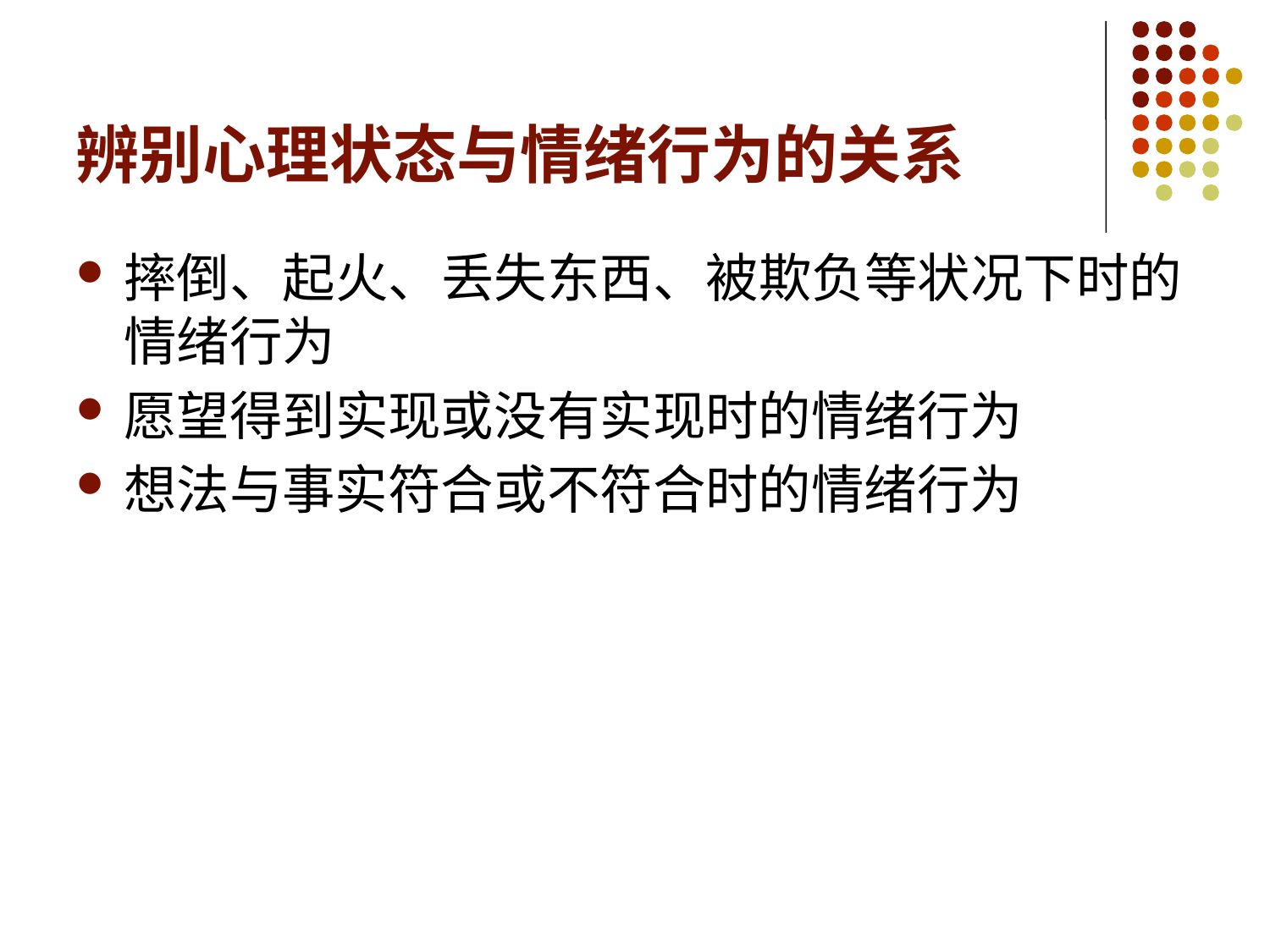

# 辨别心理状态与情绪行为的关系
摔倒、起火、丢失东西、被欺负等状况下时的情绪行为
愿望得到实现或没有实现时的情绪行为
想法与事实符合或不符合时的情绪行为